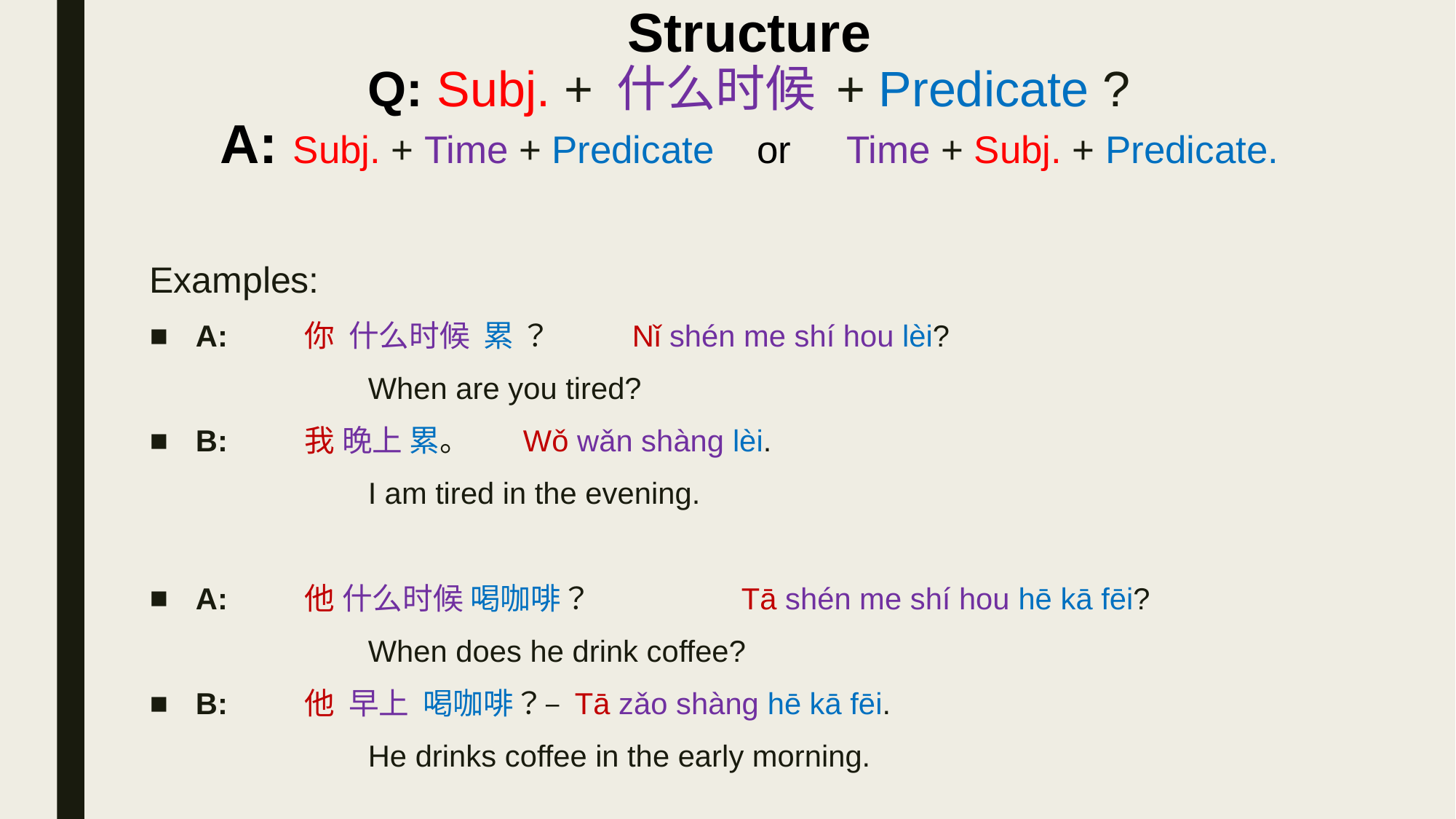

# Structure Q: Subj. + 什么时候 + Predicate ? A: Subj. + Time + Predicate	or 	Time + Subj. + Predicate.
Examples:
A: 	你  什么时候  累 ？	Nǐ shén me shí hou lèi?
		When are you tired?
B:	我 晚上 累。	Wǒ wǎn shàng lèi.
		I am tired in the evening.

A:	他 什么时候 喝咖啡？		Tā shén me shí hou hē kā fēi?
		When does he drink coffee?
B:	他  早上  喝咖啡？– Tā zǎo shàng hē kā fēi.
		He drinks coffee in the early morning.